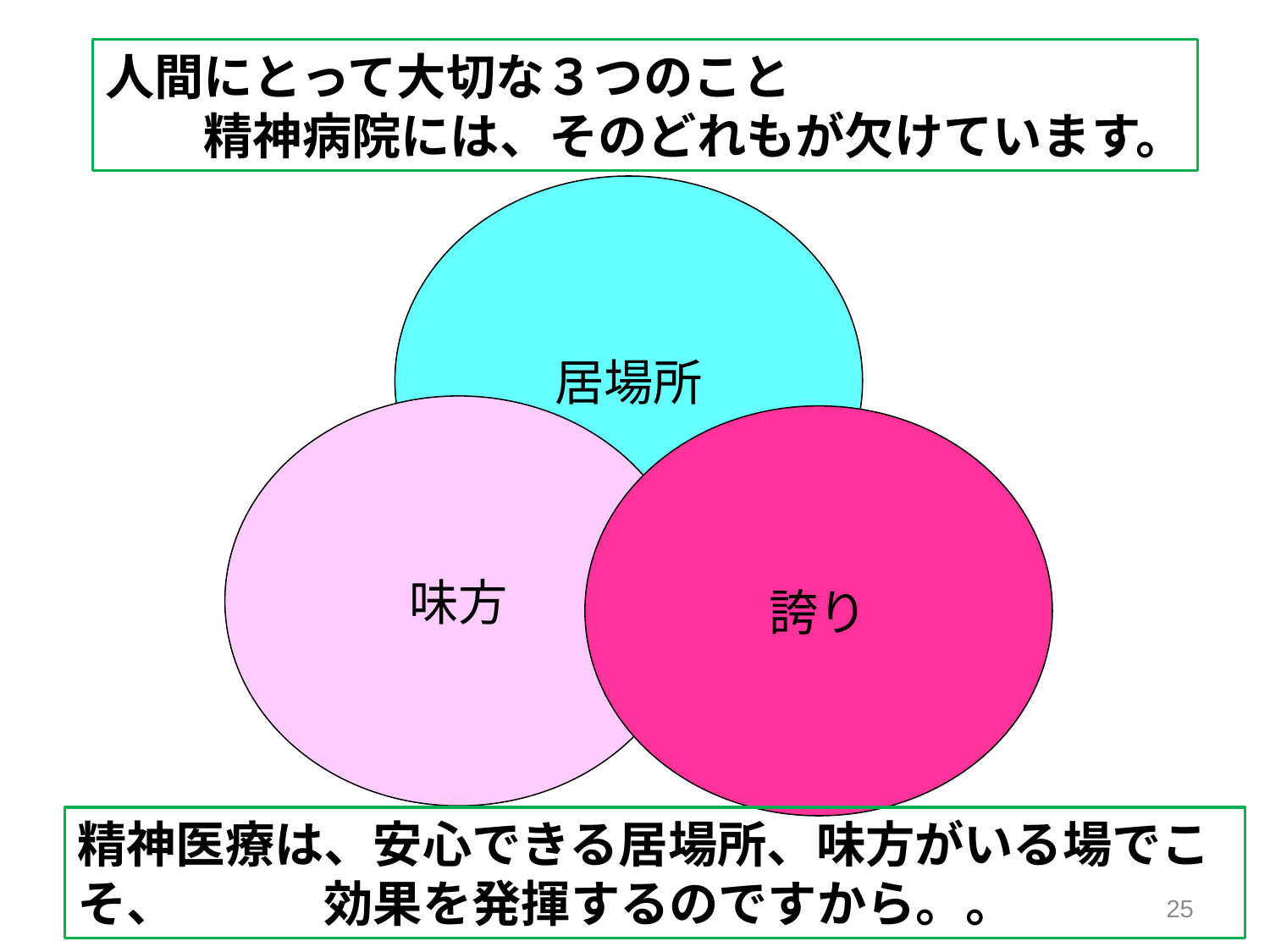

人間にとって大切な３つのこと
　　精神病院には、そのどれもが欠けています。
居場所
味方
誇り
精神医療は、安心できる居場所、味方がいる場でこそ、　　　効果を発揮するのですから。。
25